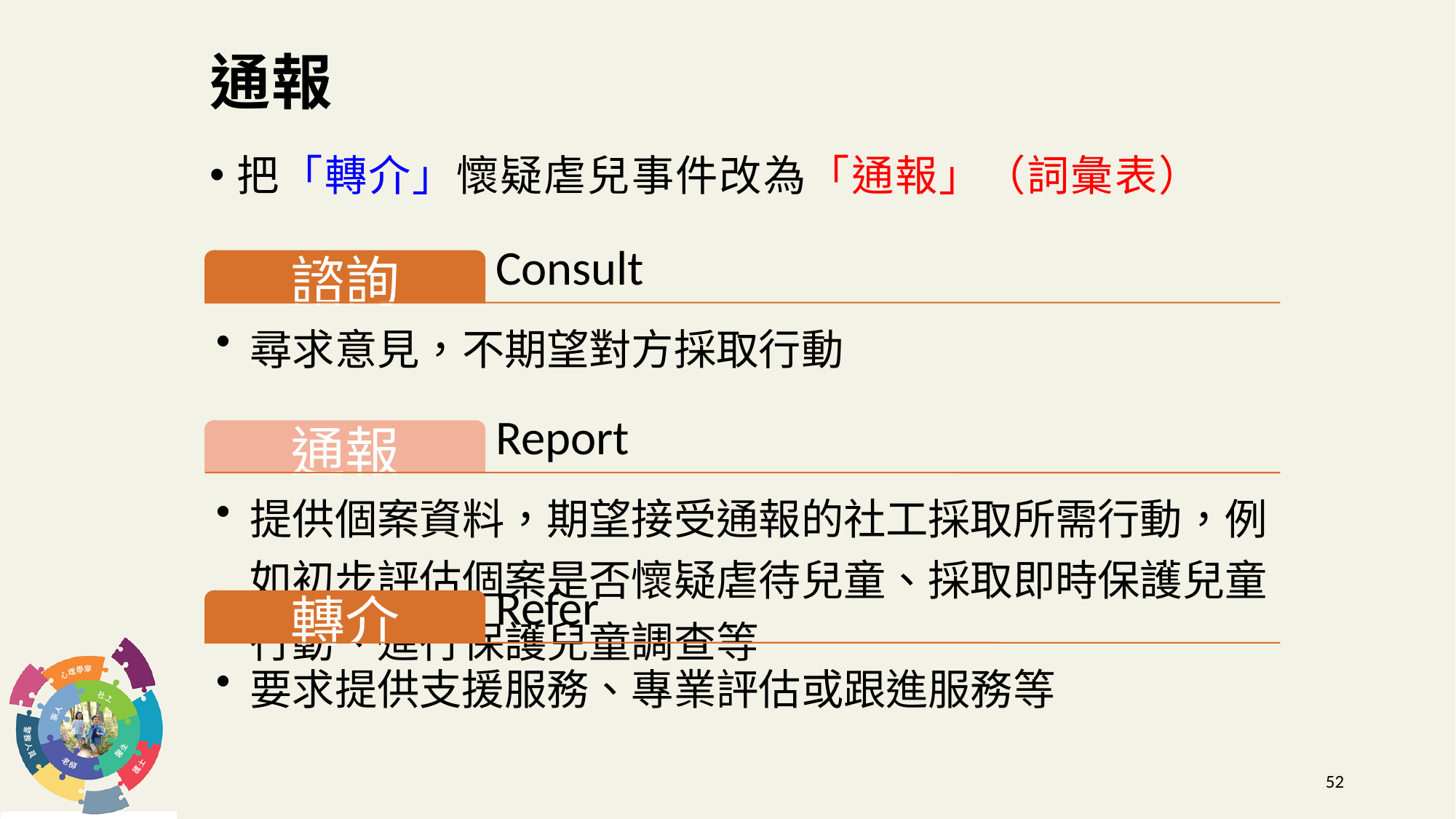

# 通報
把「轉介」懷疑虐兒事件改為「通報」（詞彙表）

諮詢
Consult
通報
Report
轉介
Refer
要求提供支援服務、專業評估或跟進服務等
尋求意見，不期望對方採取行動

52